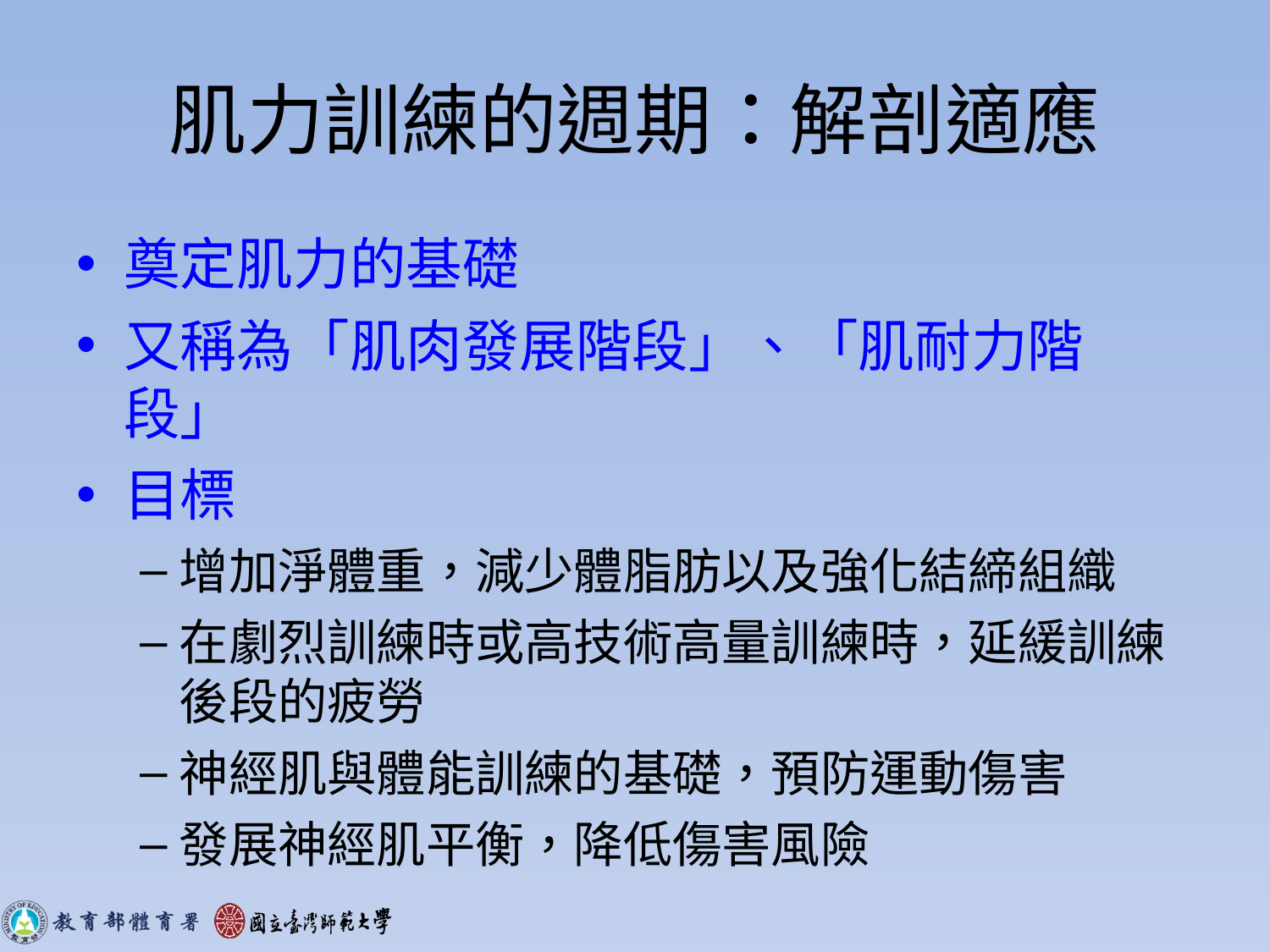

# 肌力訓練的週期：解剖適應
奠定肌力的基礎
又稱為「肌肉發展階段」、「肌耐力階段」
目標
增加淨體重，減少體脂肪以及強化結締組織
在劇烈訓練時或高技術高量訓練時，延緩訓練後段的疲勞
神經肌與體能訓練的基礎，預防運動傷害
發展神經肌平衡，降低傷害風險